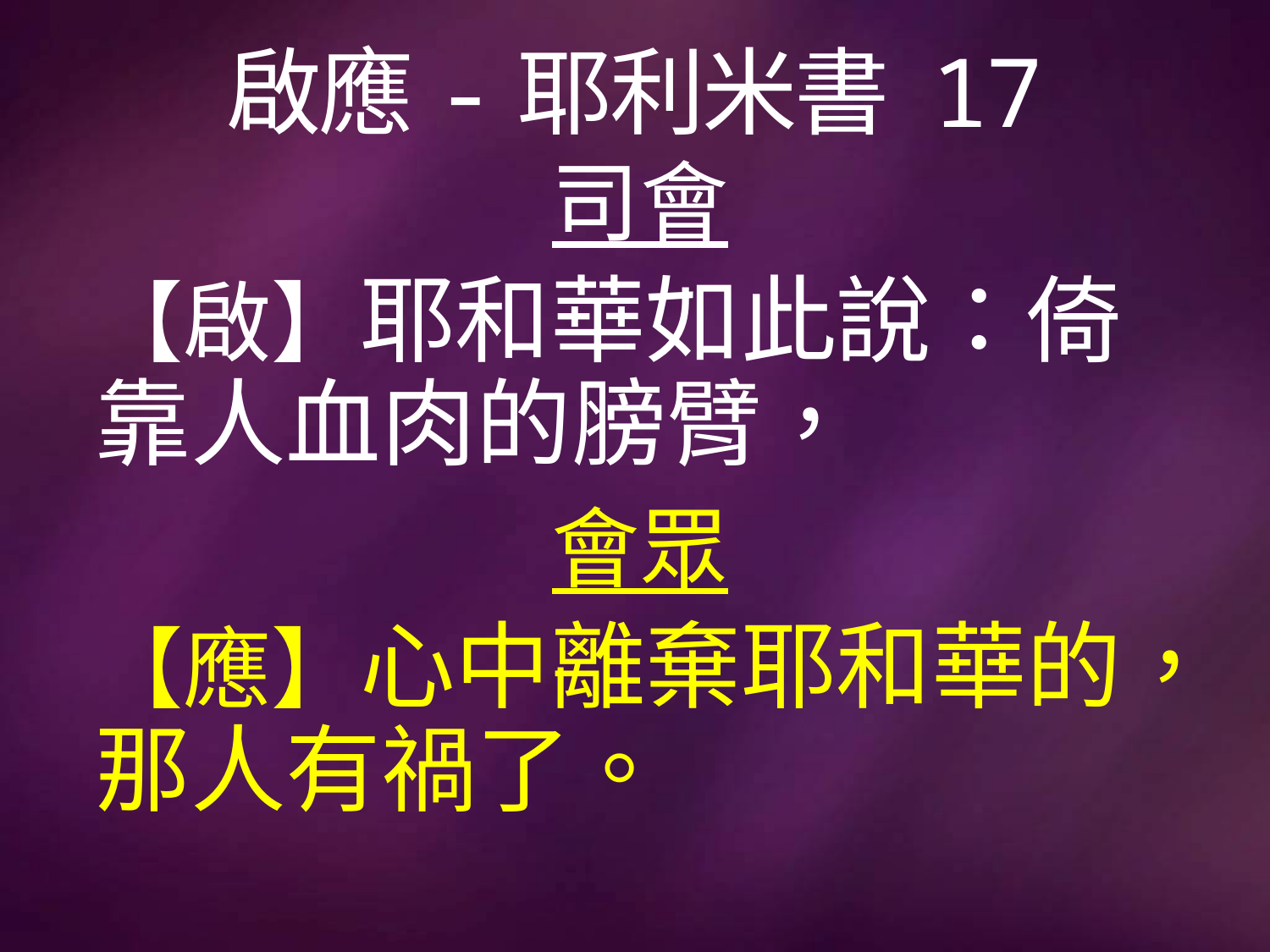

# 啟應-耶利米書 17
司會
【啟】耶和華如此說：倚靠人血肉的膀臂，

會眾
【應】心中離棄耶和華的，那人有禍了。